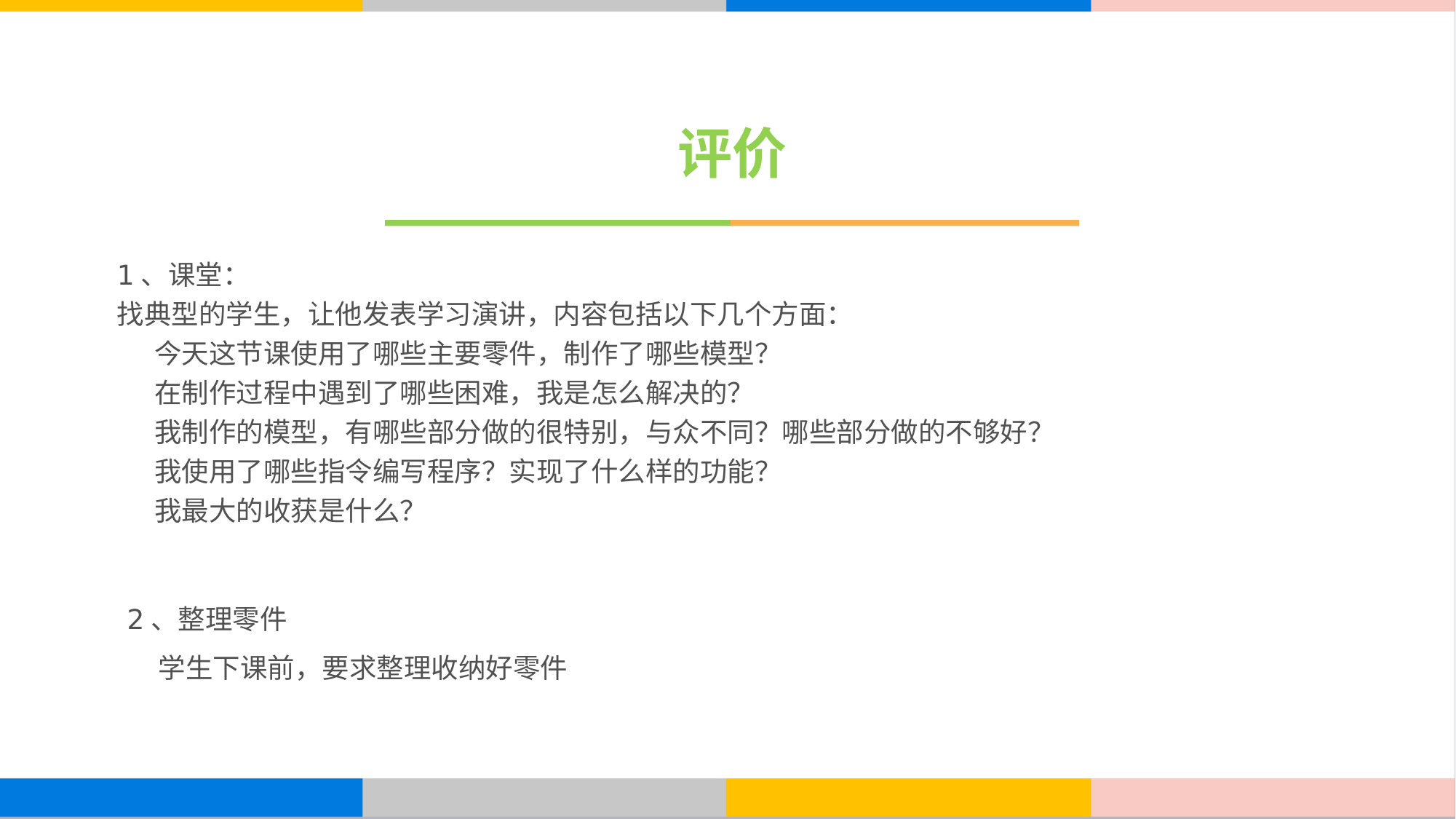

# 评价
1、课堂：
找典型的学生，让他发表学习演讲，内容包括以下几个方面：
     今天这节课使用了哪些主要零件，制作了哪些模型？
     在制作过程中遇到了哪些困难，我是怎么解决的？
     我制作的模型，有哪些部分做的很特别，与众不同？哪些部分做的不够好？
     我使用了哪些指令编写程序？实现了什么样的功能？
     我最大的收获是什么？

2、整理零件
    学生下课前，要求整理收纳好零件